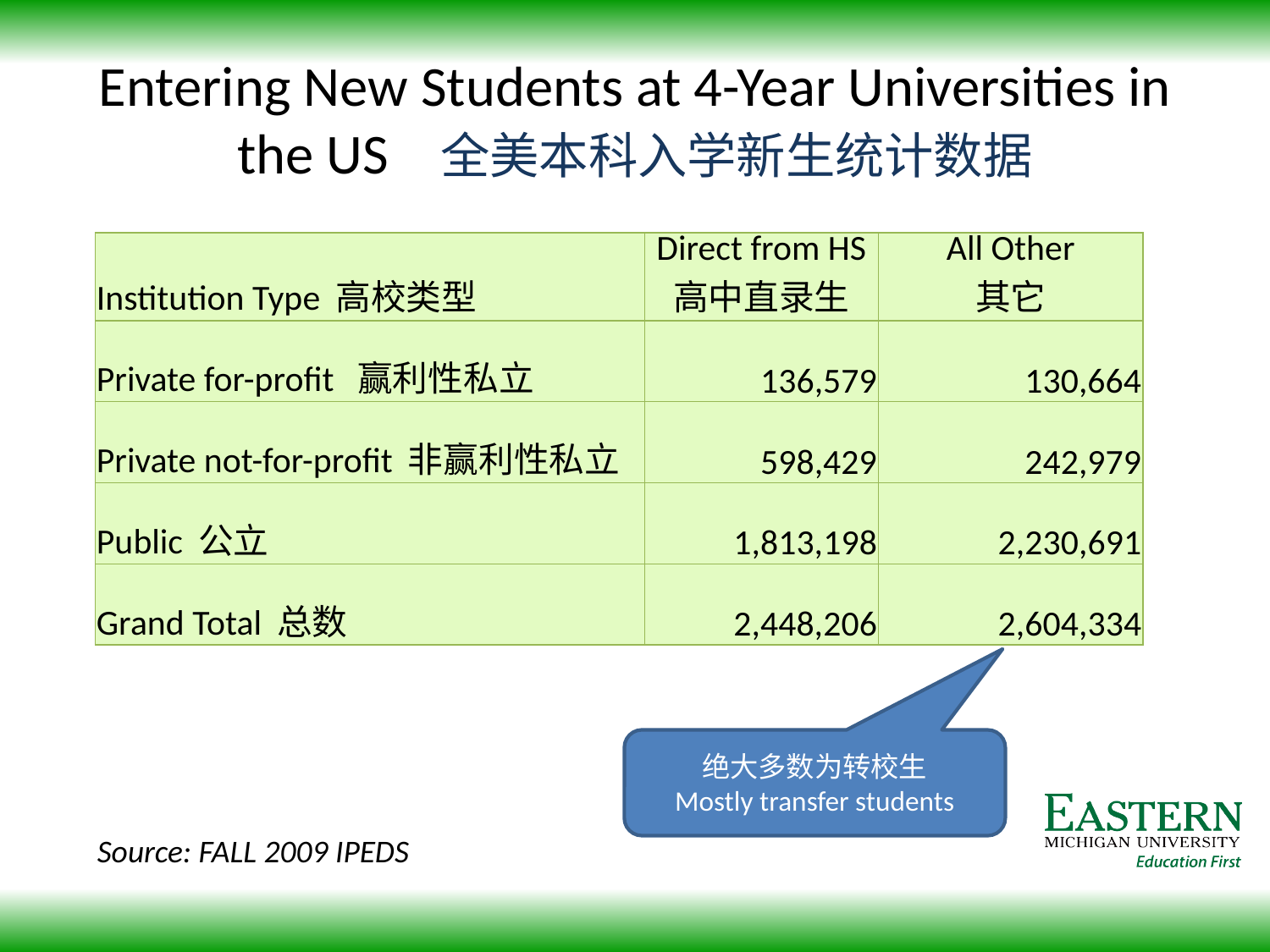

# Entering New Students at 4-Year Universities in the US   全美本科入学新生统计数据
| Institution Type 高校类型 | Direct from HS 高中直录生 | All Other 其它 |
| --- | --- | --- |
| Private for-profit 赢利性私立 | 136,579 | 130,664 |
| Private not-for-profit 非赢利性私立 | 598,429 | 242,979 |
| Public 公立 | 1,813,198 | 2,230,691 |
| Grand Total 总数 | 2,448,206 | 2,604,334 |
绝大多数为转校生
Mostly transfer students
Source: FALL 2009 IPEDS